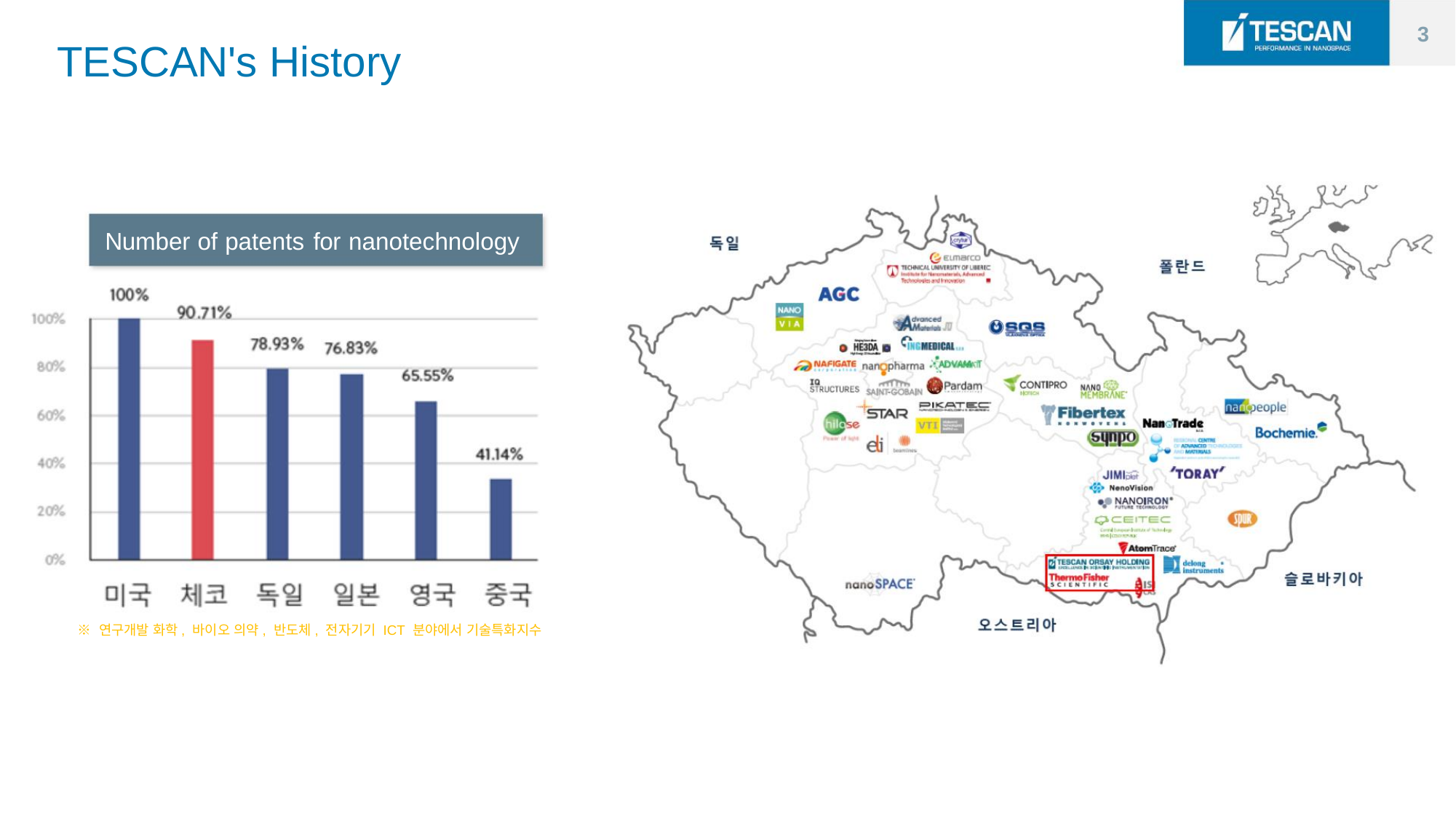

3
TESCAN's History
Number of patents for nanotechnology
※ 연구개발 화학, 바이오 의약, 반도체, 전자기기 ICT 분야에서 기술특화지수